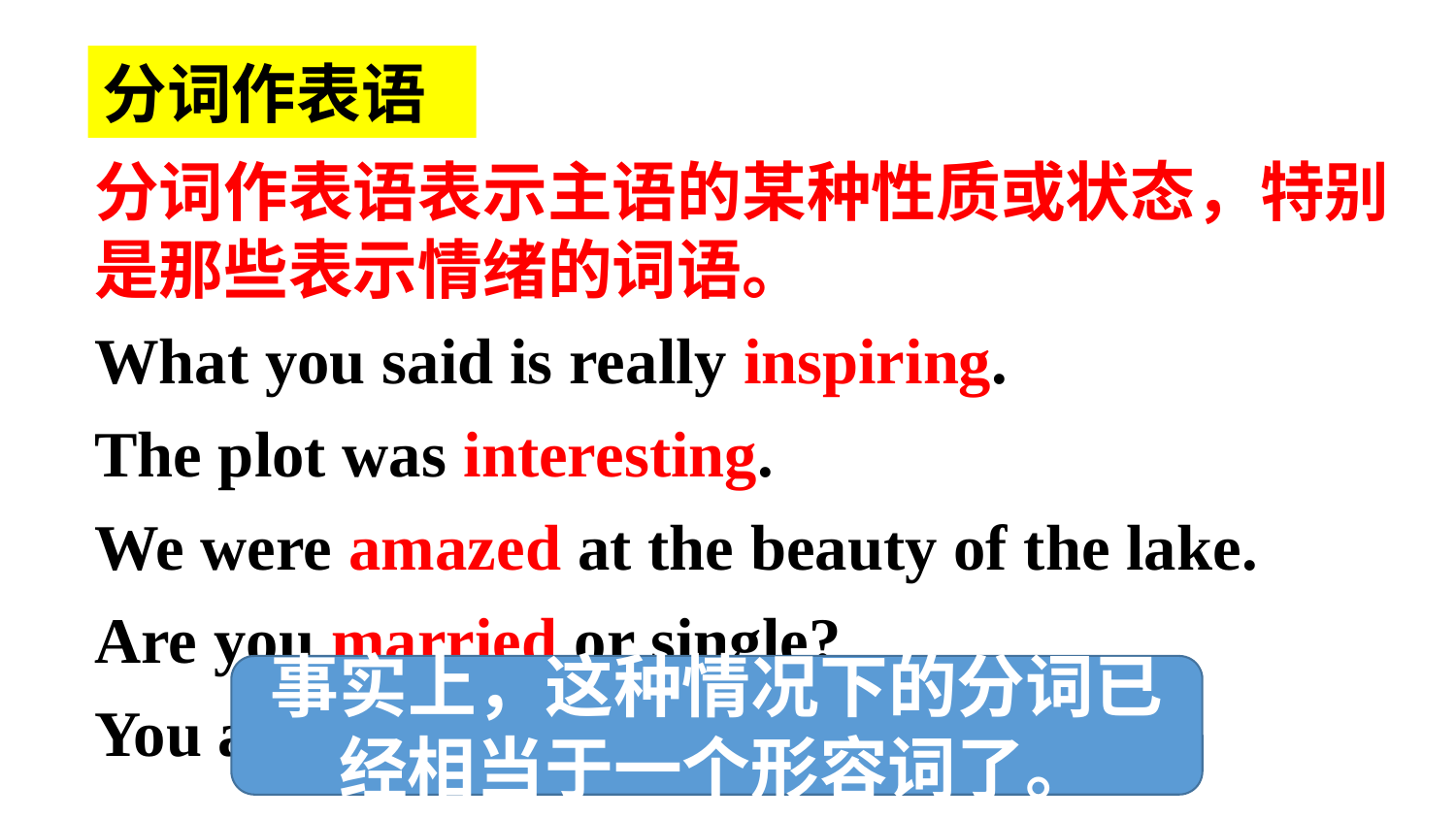

分词作表语
分词作表语表示主语的某种性质或状态，特别是那些表示情绪的词语。
What you said is really inspiring.
The plot was interesting.
We were amazed at the beauty of the lake.
Are you married or single?
You are not hurt, aren’t you?
事实上，这种情况下的分词已经相当于一个形容词了。